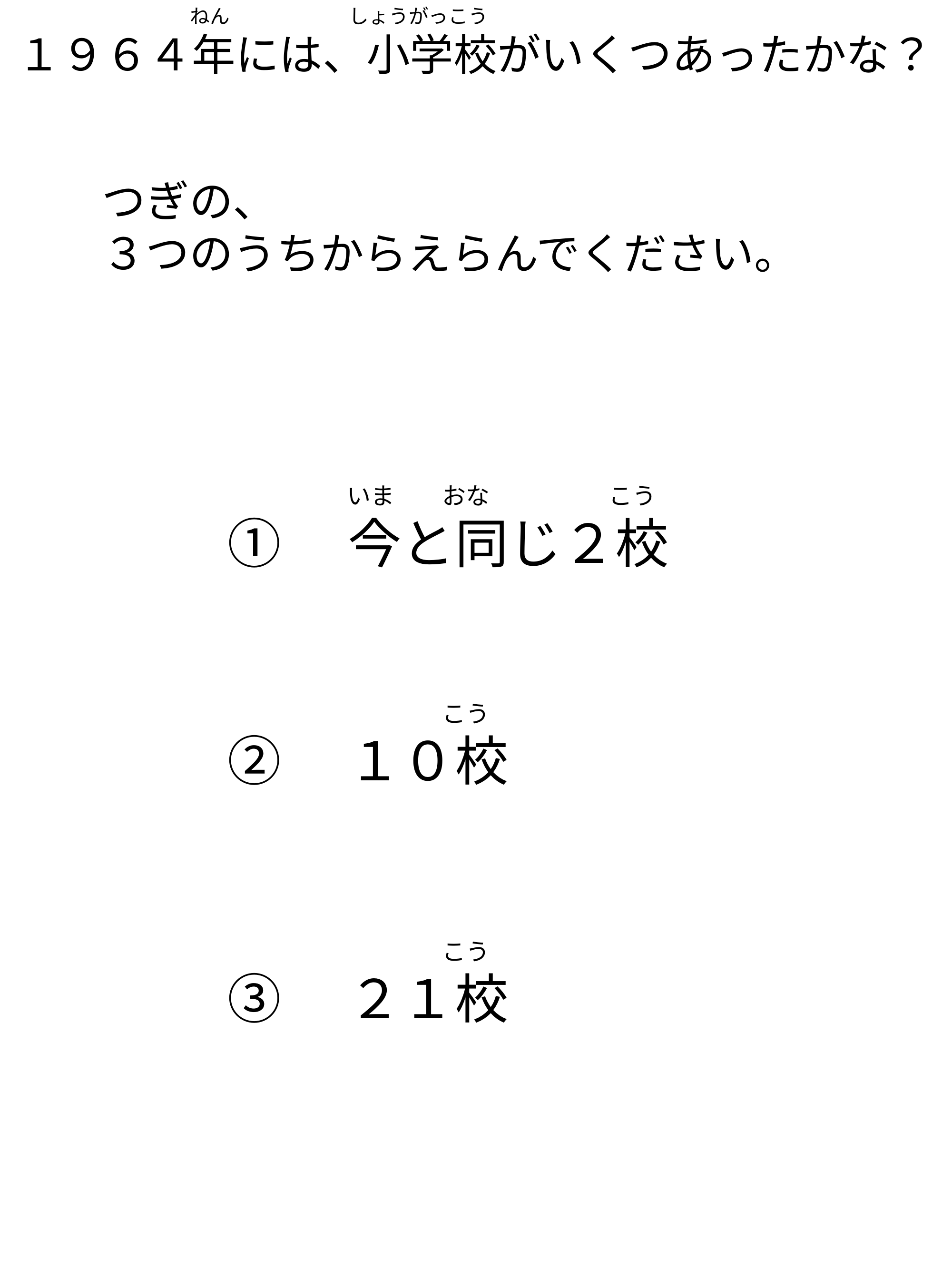

ねん　　　　　　しょうがっこう
１９６４年には、小学校がいくつあったかな？
つぎの、
３つのうちからえらんでください。
　　　　　いま　　おな　　　　　こう
①　今と同じ２校
　　　　　　　　　こう
②　１０校
　　　　　　　　　こう
③　２１校